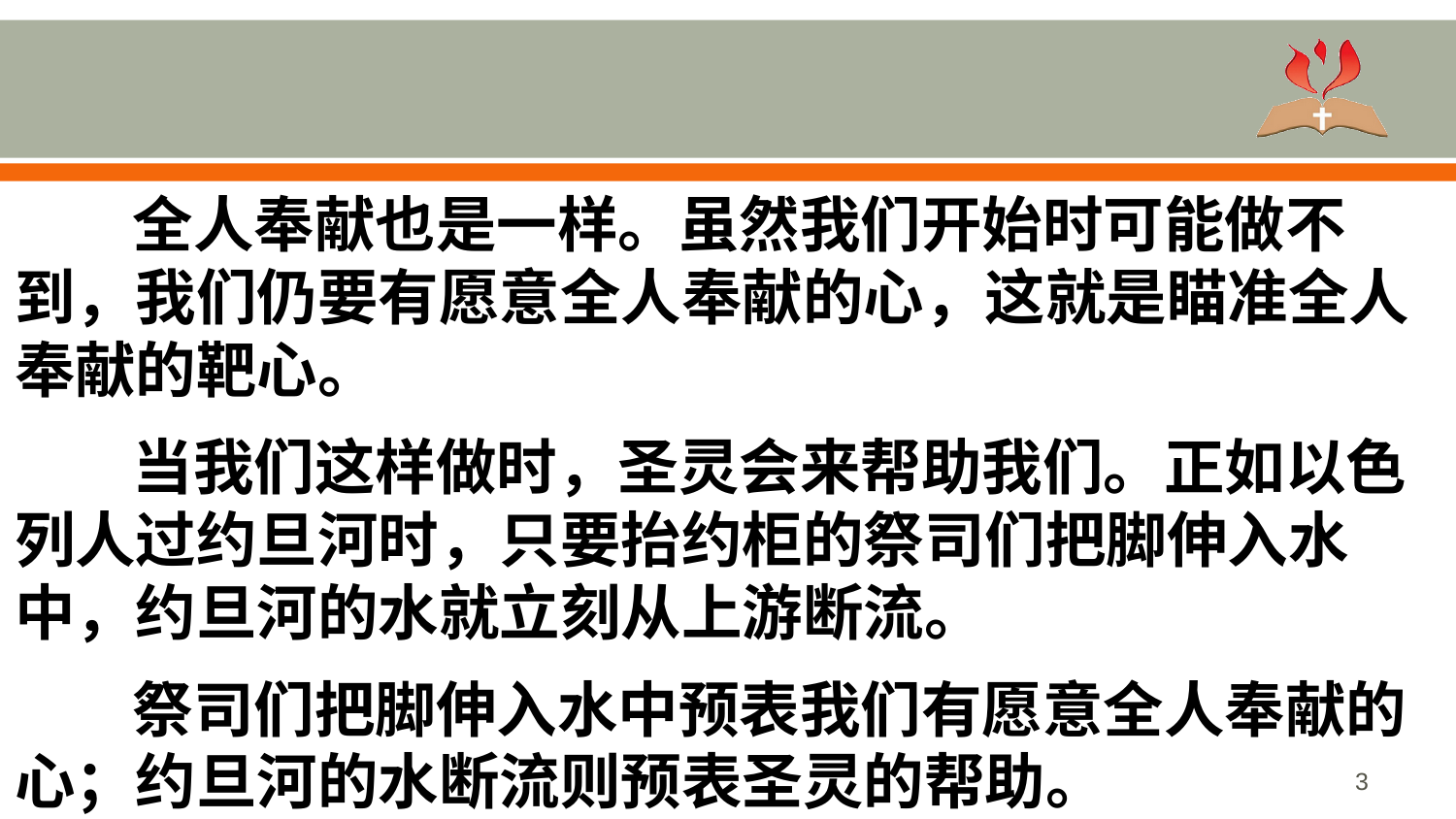

全人奉献也是一样。虽然我们开始时可能做不到，我们仍要有愿意全人奉献的心，这就是瞄准全人奉献的靶心。
当我们这样做时，圣灵会来帮助我们。正如以色列人过约旦河时，只要抬约柜的祭司们把脚伸入水中，约旦河的水就立刻从上游断流。
祭司们把脚伸入水中预表我们有愿意全人奉献的心；约旦河的水断流则预表圣灵的帮助。

3